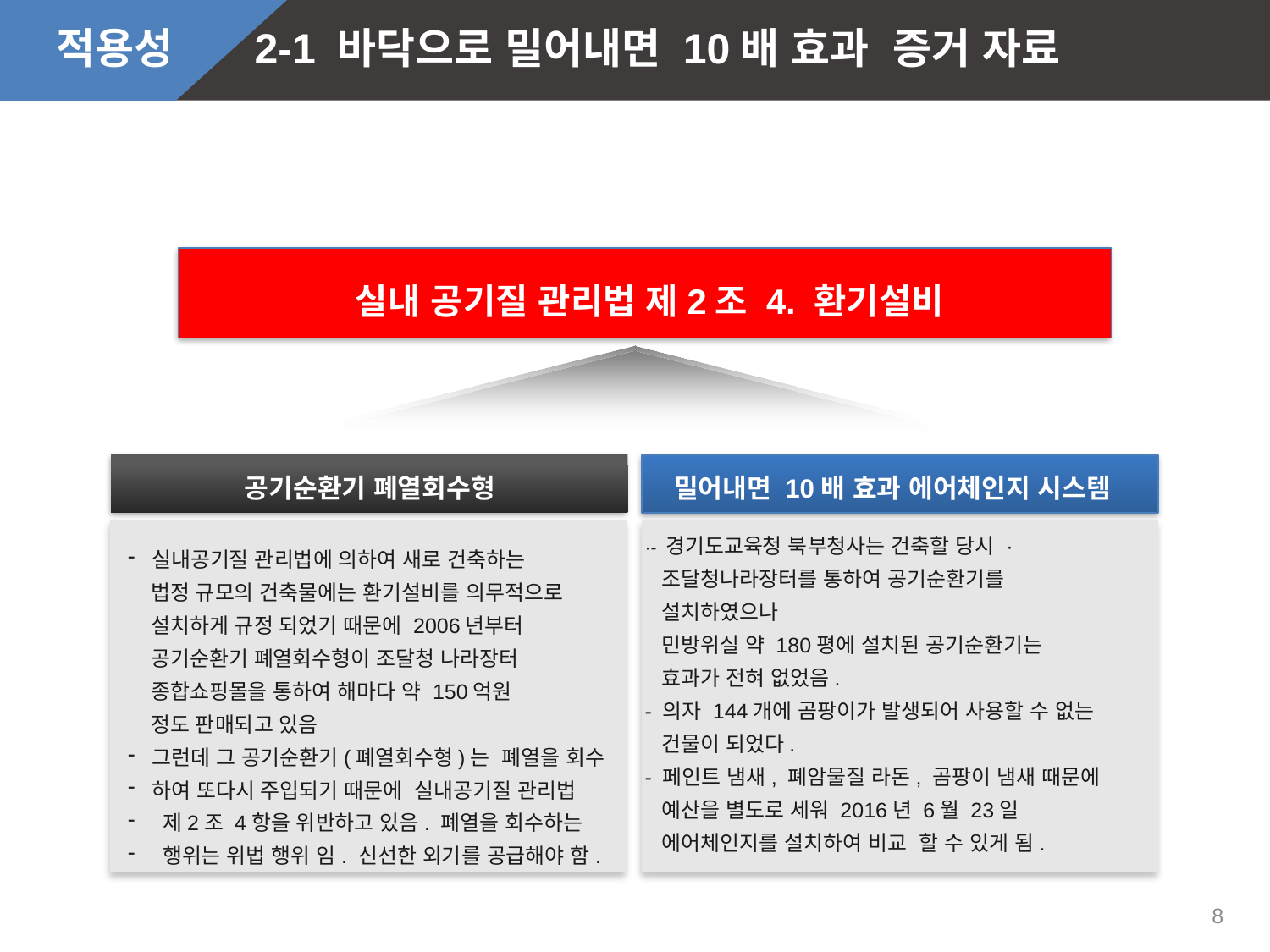

적용성      2-1 바닥으로 밀어내면 10배 효과  증거 자료

실내 공기질 관리법 제2조 4. 환기설비

공기순환기 폐열회수형
밀어내면 10배 효과 에어체인지 시스템

·- 경기도교육청 북부청사는 건축할 당시 ·
  조달청나라장터를 통하여 공기순환기를
  설치하였으나
  민방위실 약 180평에 설치된 공기순환기는
  효과가 전혀 없었음.
- 의자 144개에 곰팡이가 발생되어 사용할 수 없는
  건물이 되었다.
- 페인트 냄새, 폐암물질 라돈, 곰팡이 냄새 때문에
  예산을 별도로 세워 2016년 6월 23일
  에어체인지를 설치하여 비교  할 수 있게 됨.

실내공기질 관리법에 의하여 새로 건축하는
   법정 규모의 건축물에는 환기설비를 의무적으로
   설치하게 규정 되었기 때문에 2006년부터
   공기순환기 폐열회수형이 조달청 나라장터
   종합쇼핑몰을 통하여 해마다 약 150억원
   정도 판매되고 있음
그런데 그 공기순환기(폐열회수형)는  폐열을 회수
하여 또다시 주입되기 때문에  실내공기질 관리법
 제2조 4항을 위반하고 있음. 폐열을 회수하는
 행위는 위법 행위 임. 신선한 외기를 공급해야 함.
8